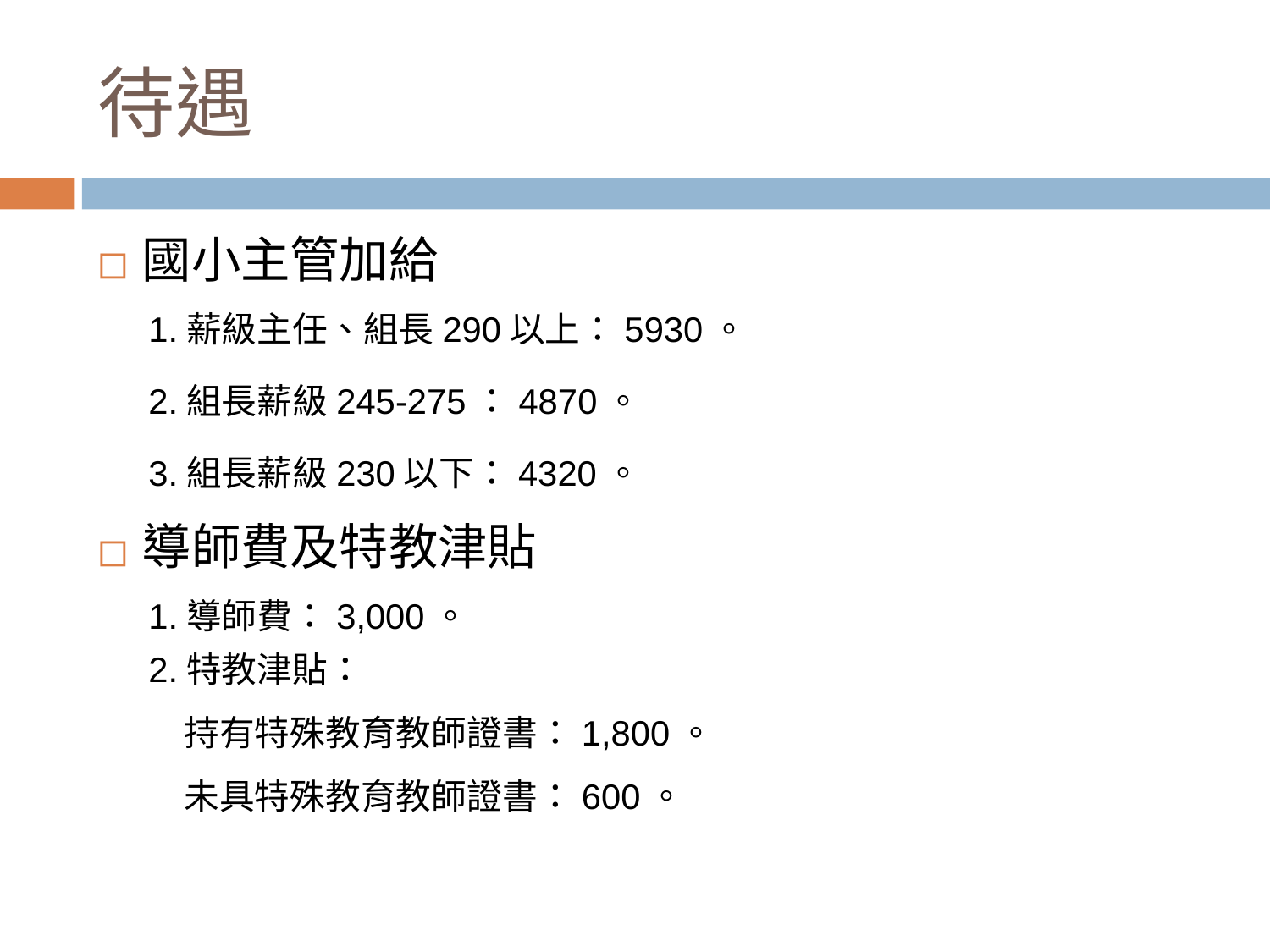

# 待遇
國小主管加給
1.薪級主任、組長290以上：5930。
2.組長薪級245-275：4870。
3.組長薪級230以下：4320。
導師費及特教津貼
1.導師費：3,000。
2.特教津貼：
持有特殊教育教師證書：1,800。
未具特殊教育教師證書：600。